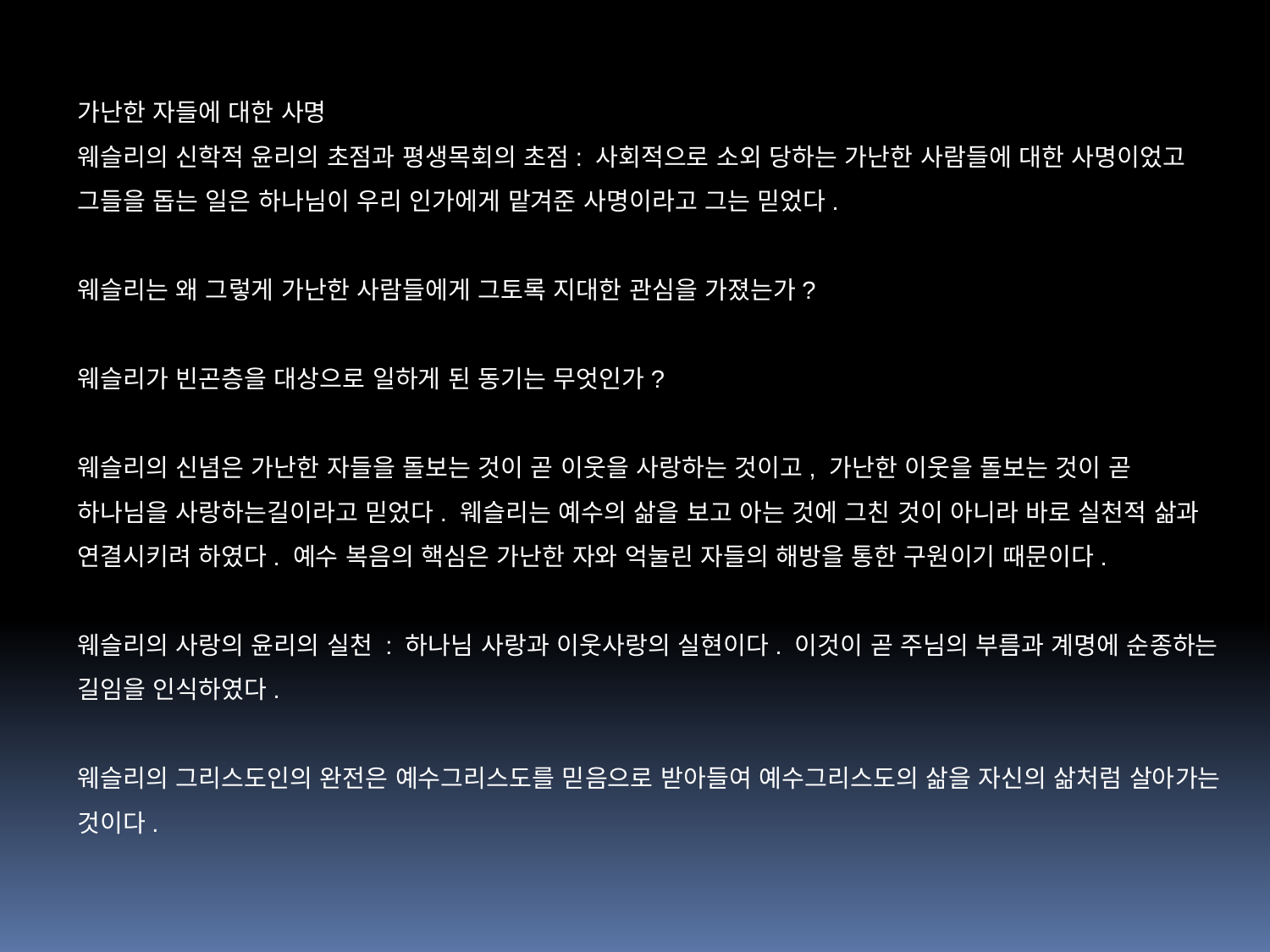

가난한 자들에 대한 사명
웨슬리의 신학적 윤리의 초점과 평생목회의 초점: 사회적으로 소외 당하는 가난한 사람들에 대한 사명이었고 그들을 돕는 일은 하나님이 우리 인가에게 맡겨준 사명이라고 그는 믿었다.

웨슬리는 왜 그렇게 가난한 사람들에게 그토록 지대한 관심을 가졌는가?

웨슬리가 빈곤층을 대상으로 일하게 된 동기는 무엇인가?

웨슬리의 신념은 가난한 자들을 돌보는 것이 곧 이웃을 사랑하는 것이고, 가난한 이웃을 돌보는 것이 곧 하나님을 사랑하는길이라고 믿었다. 웨슬리는 예수의 삶을 보고 아는 것에 그친 것이 아니라 바로 실천적 삶과 연결시키려 하였다. 예수 복음의 핵심은 가난한 자와 억눌린 자들의 해방을 통한 구원이기 때문이다.

웨슬리의 사랑의 윤리의 실천 : 하나님 사랑과 이웃사랑의 실현이다. 이것이 곧 주님의 부름과 계명에 순종하는 길임을 인식하였다.

웨슬리의 그리스도인의 완전은 예수그리스도를 믿음으로 받아들여 예수그리스도의 삶을 자신의 삶처럼 살아가는 것이다.